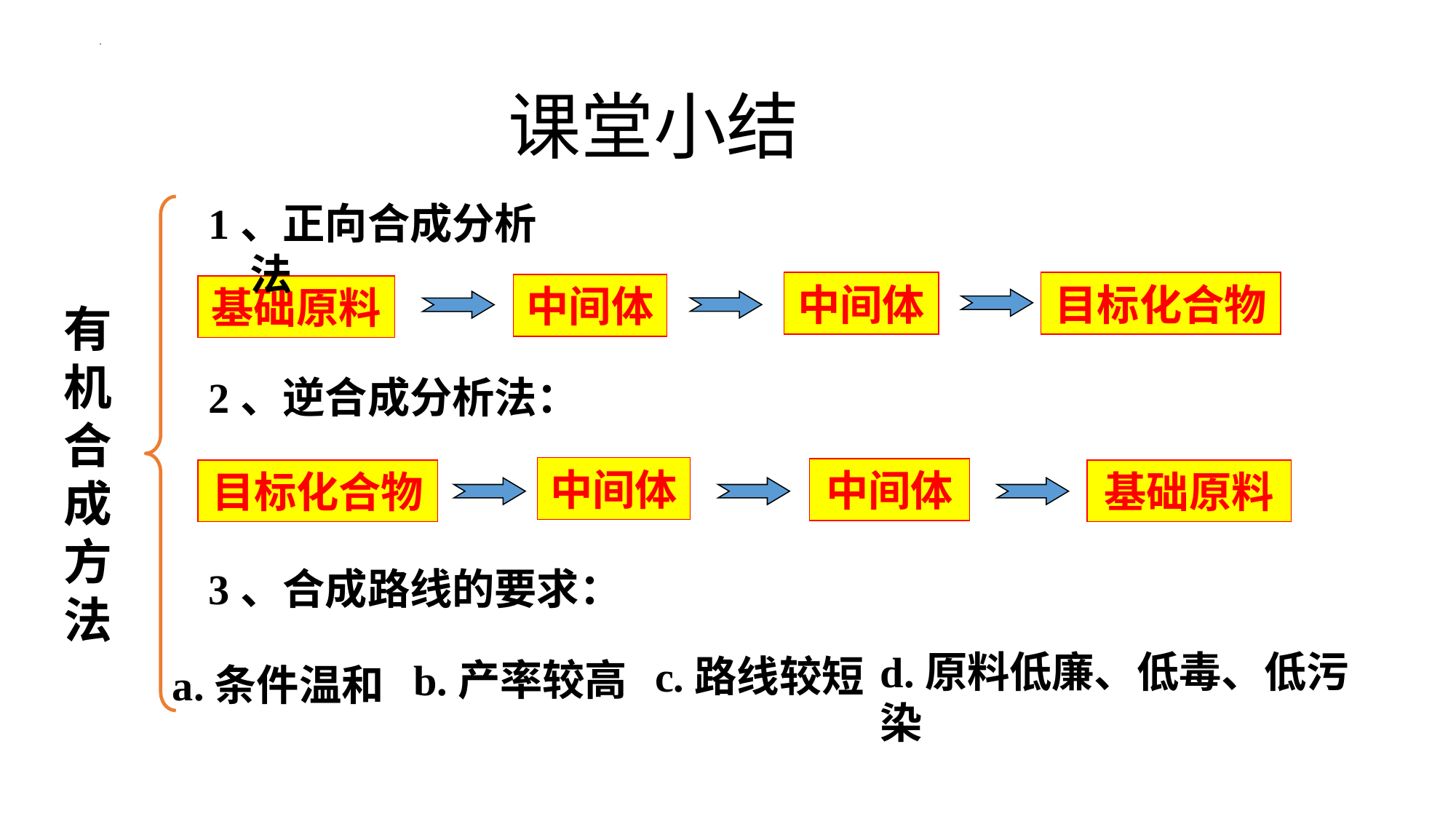

课堂小结
1、正向合成分析法

中间体
目标化合物
中间体
基础原料

有机合成方法
2、逆合成分析法：
中间体
中间体
目标化合物
基础原料

3、合成路线的要求：
d.原料低廉、低毒、低污染
c.路线较短
b.产率较高
a.条件温和